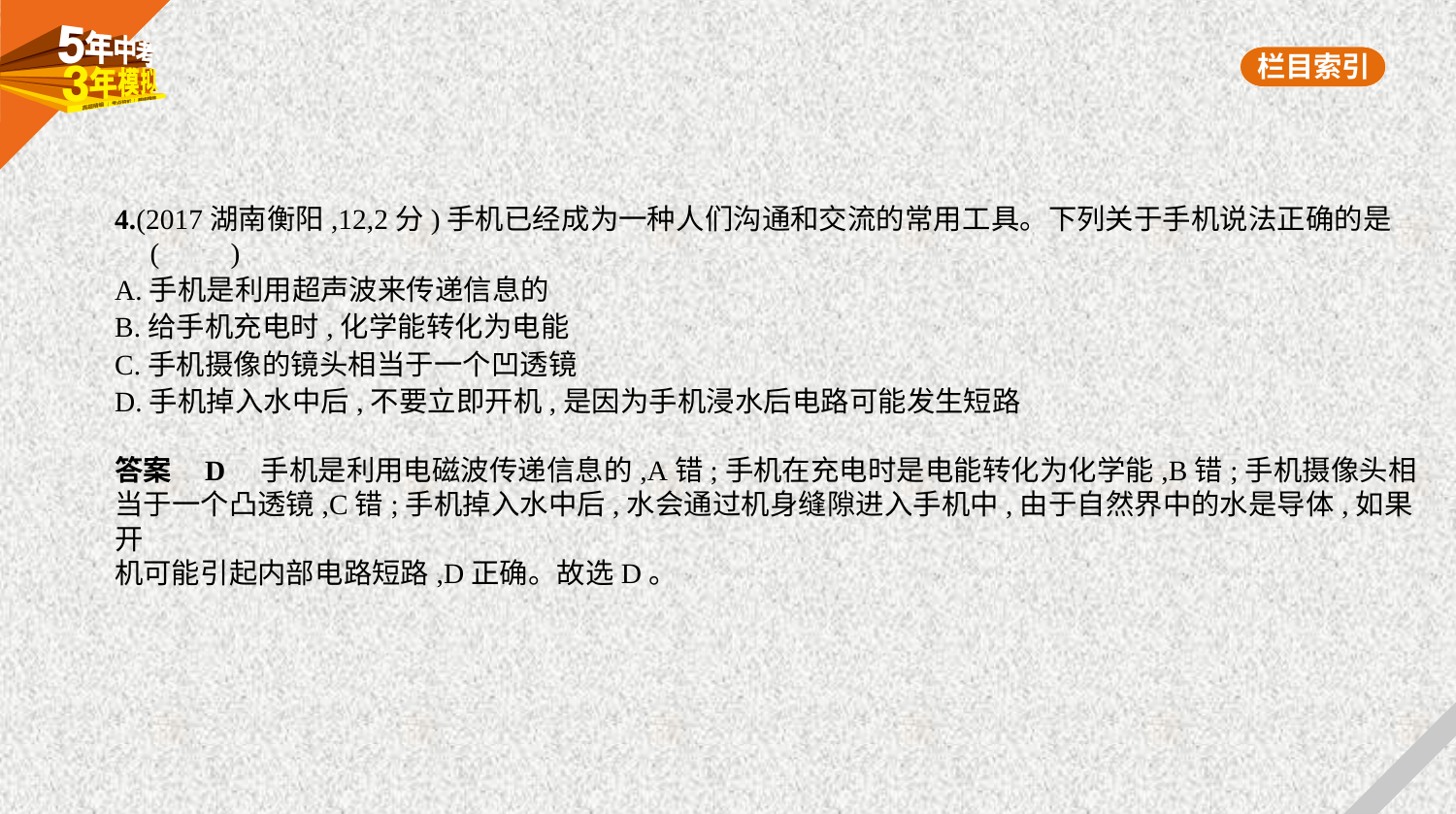

4.(2017湖南衡阳,12,2分)手机已经成为一种人们沟通和交流的常用工具。下列关于手机说法正确的是
 (　　)
A.手机是利用超声波来传递信息的
B.给手机充电时,化学能转化为电能
C.手机摄像的镜头相当于一个凹透镜
D.手机掉入水中后,不要立即开机,是因为手机浸水后电路可能发生短路
答案    D　手机是利用电磁波传递信息的,A错;手机在充电时是电能转化为化学能,B错;手机摄像头相
当于一个凸透镜,C错;手机掉入水中后,水会通过机身缝隙进入手机中,由于自然界中的水是导体,如果开
机可能引起内部电路短路,D正确。故选D。